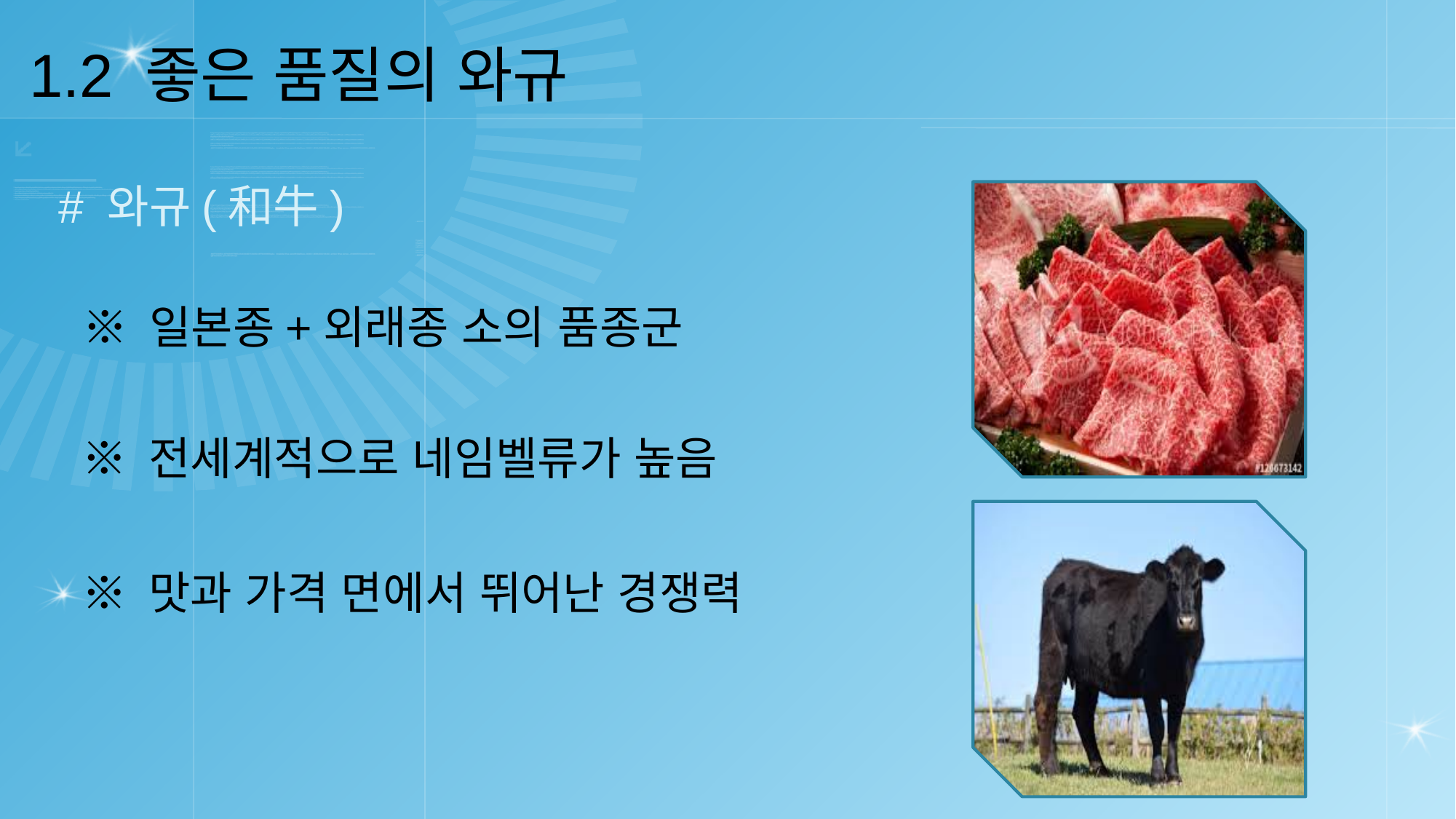

1.2 좋은 품질의 와규
# 와규(和牛)

※ 일본종+외래종 소의 품종군
※ 전세계적으로 네임벨류가 높음

※ 맛과 가격 면에서 뛰어난 경쟁력